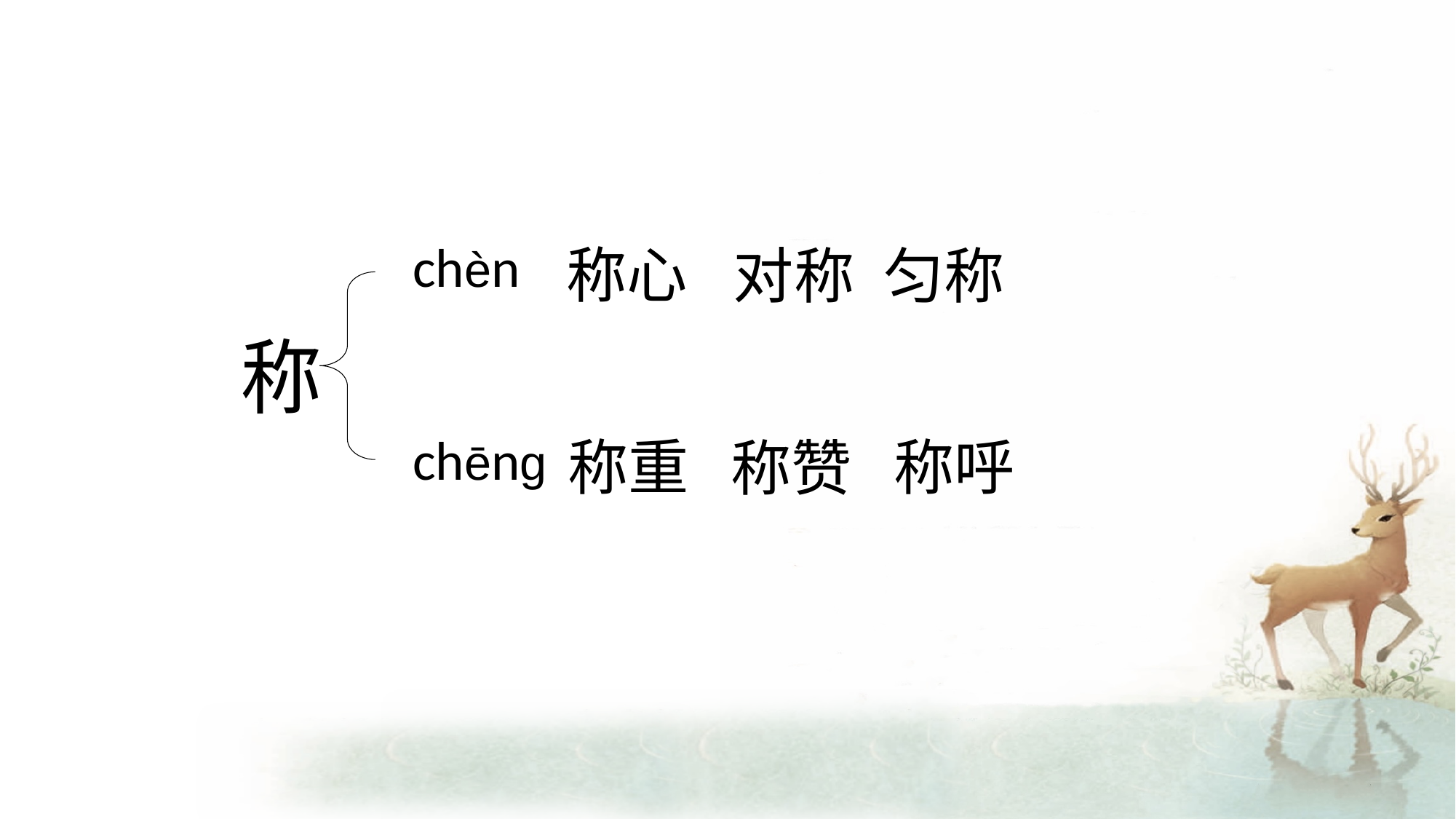

称心
chèn
对称
匀称

称
 称呼
称重
 称赞
chēng